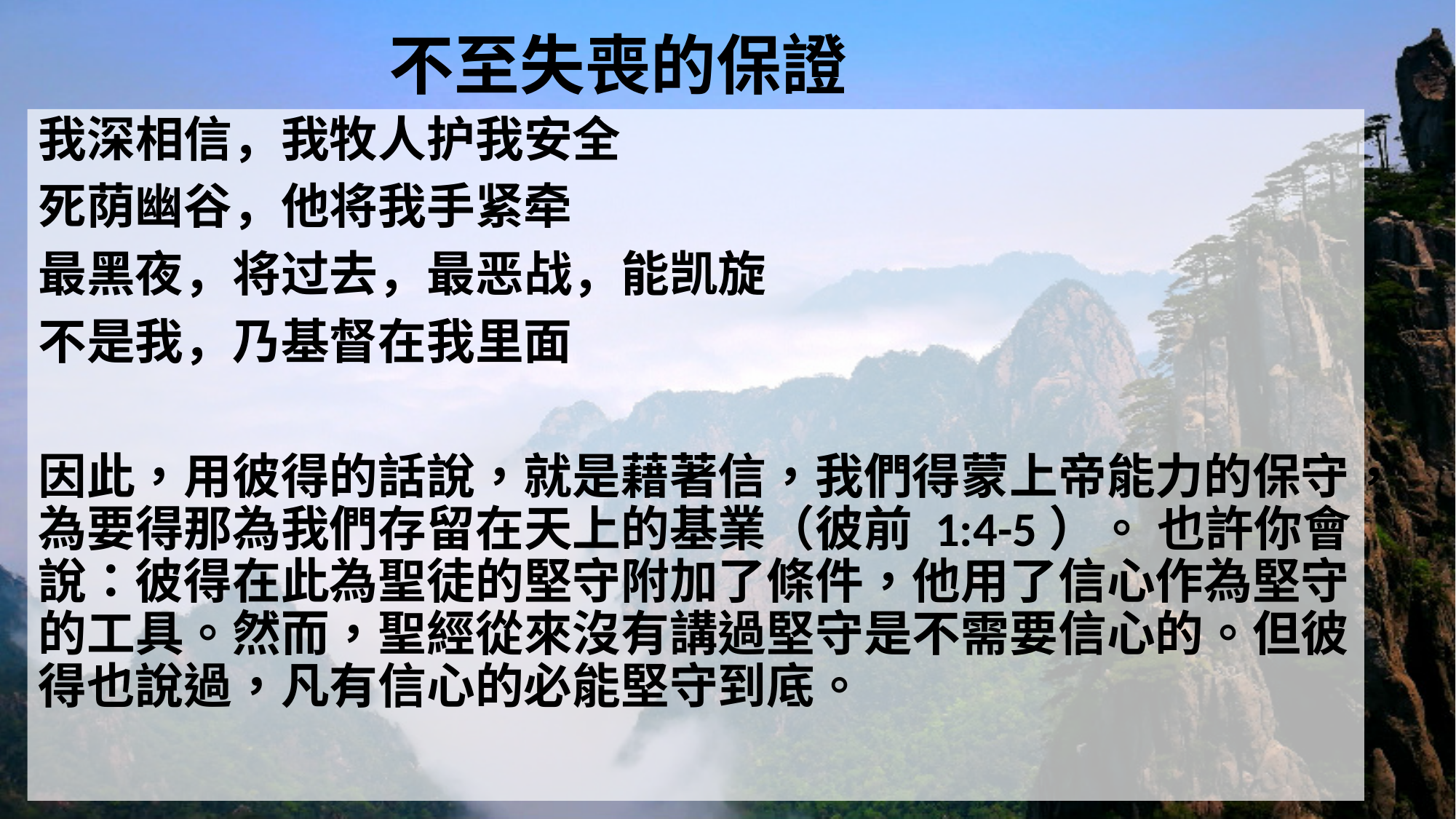

# 不至失喪的保證
我深相信，我牧人护我安全
死荫幽谷，他将我手紧牵
最黑夜，将过去，最恶战，能凯旋
不是我，乃基督在我里面

因此，用彼得的話說，就是藉著信，我們得蒙上帝能力的保守，為要得那為我們存留在天上的基業（彼前 1:4-5）。 也許你會說：彼得在此為聖徒的堅守附加了條件，他用了信心作為堅守的工具。然而，聖經從來沒有講過堅守是不需要信心的。但彼得也說過，凡有信心的必能堅守到底。